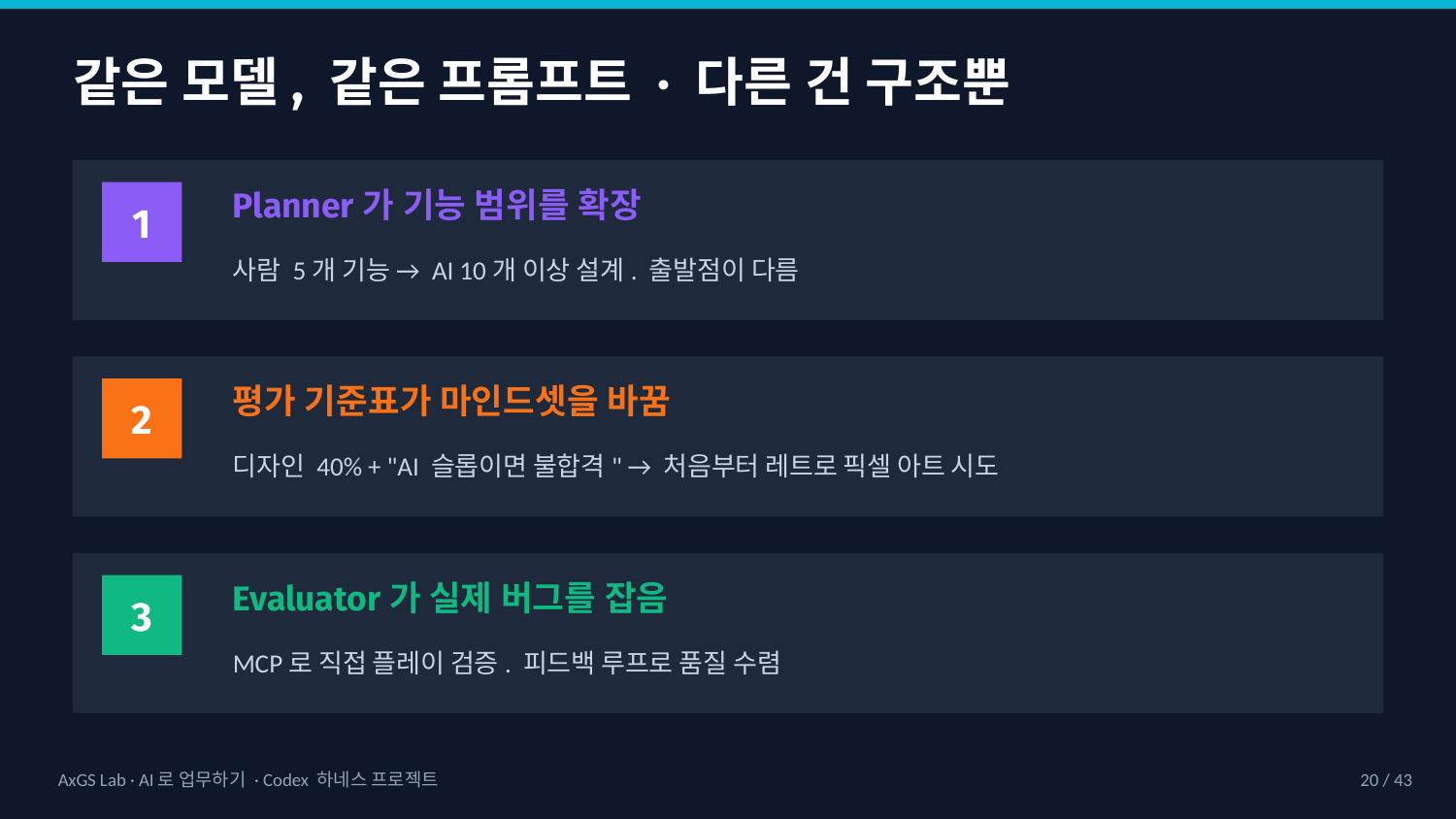

같은 모델, 같은 프롬프트 · 다른 건 구조뿐

Planner가 기능 범위를 확장

1
사람 5개 기능 → AI 10개 이상 설계. 출발점이 다름

평가 기준표가 마인드셋을 바꿈

2
디자인 40% + "AI 슬롭이면 불합격" → 처음부터 레트로 픽셀 아트 시도

Evaluator가 실제 버그를 잡음

3
MCP로 직접 플레이 검증. 피드백 루프로 품질 수렴
AxGS Lab · AI로 업무하기 · Codex 하네스 프로젝트
20 / 43